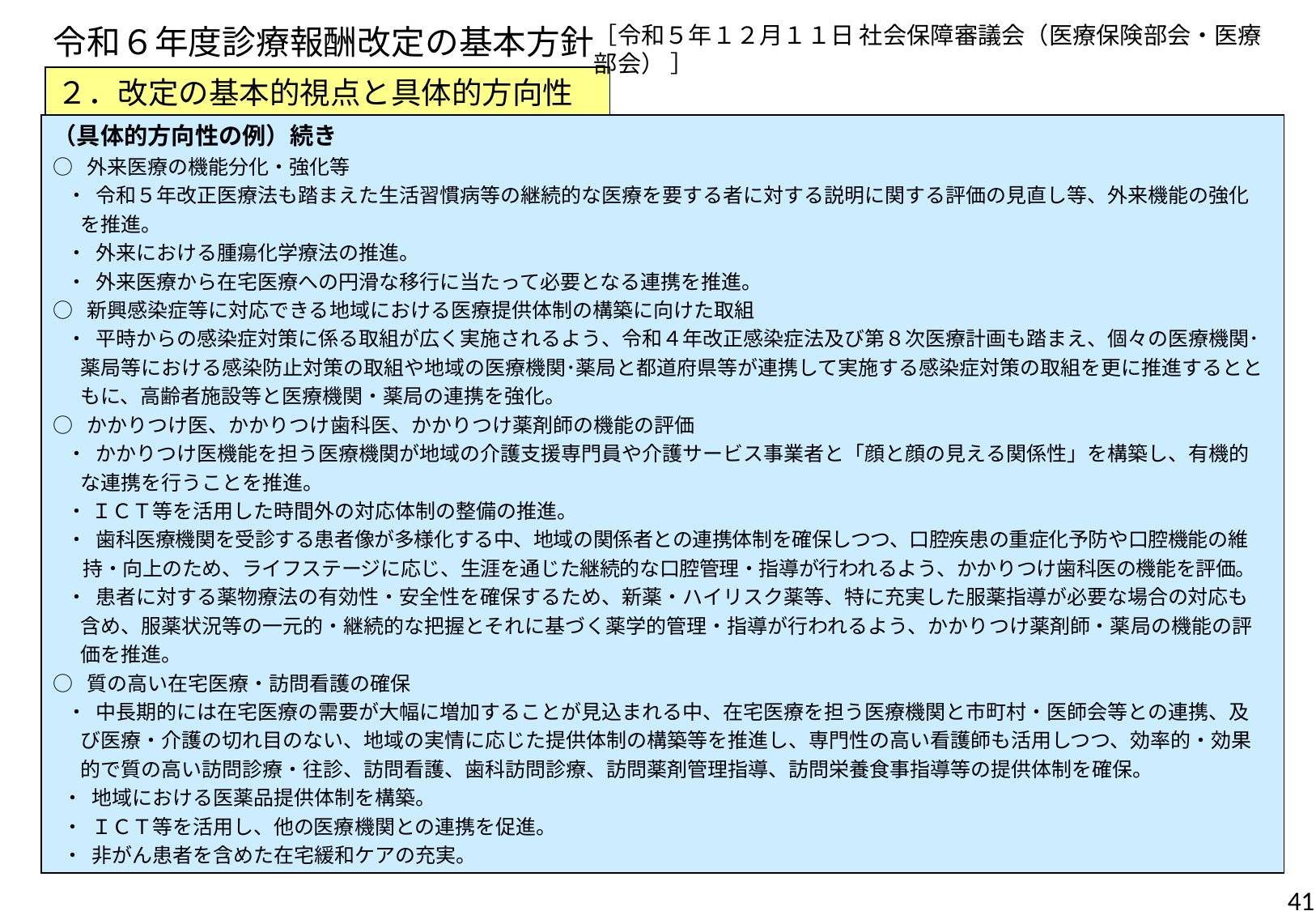

令和６年度診療報酬改定の基本方針
［令和５年１２月１１日 社会保障審議会（医療保険部会・医療部会） ］
２．改定の基本的視点と具体的方向性④
（具体的方向性の例）続き
○  外来医療の機能分化・強化等
  ・  令和５年改正医療法も踏まえた生活習慣病等の継続的な医療を要する者に対する説明に関する評価の見直し等、外来機能の強化
     を推進。
  ・  外来における腫瘍化学療法の推進。
  ・  外来医療から在宅医療への円滑な移行に当たって必要となる連携を推進。
○  新興感染症等に対応できる地域における医療提供体制の構築に向けた取組
  ・  平時からの感染症対策に係る取組が広く実施されるよう、令和４年改正感染症法及び第８次医療計画も踏まえ、個々の医療機関･
     薬局等における感染防止対策の取組や地域の医療機関･薬局と都道府県等が連携して実施する感染症対策の取組を更に推進するとと
     もに、高齢者施設等と医療機関・薬局の連携を強化。
○  かかりつけ医、かかりつけ歯科医、かかりつけ薬剤師の機能の評価
  ・  かかりつけ医機能を担う医療機関が地域の介護支援専門員や介護サービス事業者と「顔と顔の見える関係性」を構築し、有機的
     な連携を行うことを推進。
  ・ ＩＣＴ等を活用した時間外の対応体制の整備の推進。
  ・  歯科医療機関を受診する患者像が多様化する中、地域の関係者との連携体制を確保しつつ、口腔疾患の重症化予防や口腔機能の維
      持・向上のため、ライフステージに応じ、生涯を通じた継続的な口腔管理・指導が行われるよう、かかりつけ歯科医の機能を評価。
  ・  患者に対する薬物療法の有効性・安全性を確保するため、新薬・ハイリスク薬等、特に充実した服薬指導が必要な場合の対応も
     含め、服薬状況等の一元的・継続的な把握とそれに基づく薬学的管理・指導が行われるよう、かかりつけ薬剤師・薬局の機能の評
     価を推進。
○  質の高い在宅医療・訪問看護の確保
  ・  中長期的には在宅医療の需要が大幅に増加することが見込まれる中、在宅医療を担う医療機関と市町村・医師会等との連携、及
     び医療・介護の切れ目のない、地域の実情に応じた提供体制の構築等を推進し、専門性の高い看護師も活用しつつ、効率的・効果
     的で質の高い訪問診療・往診、訪問看護、歯科訪問診療、訪問薬剤管理指導、訪問栄養食事指導等の提供体制を確保。
 ・  地域における医薬品提供体制を構築。
 ・  ＩＣＴ等を活用し、他の医療機関との連携を促進。
 ・  非がん患者を含めた在宅緩和ケアの充実。
41